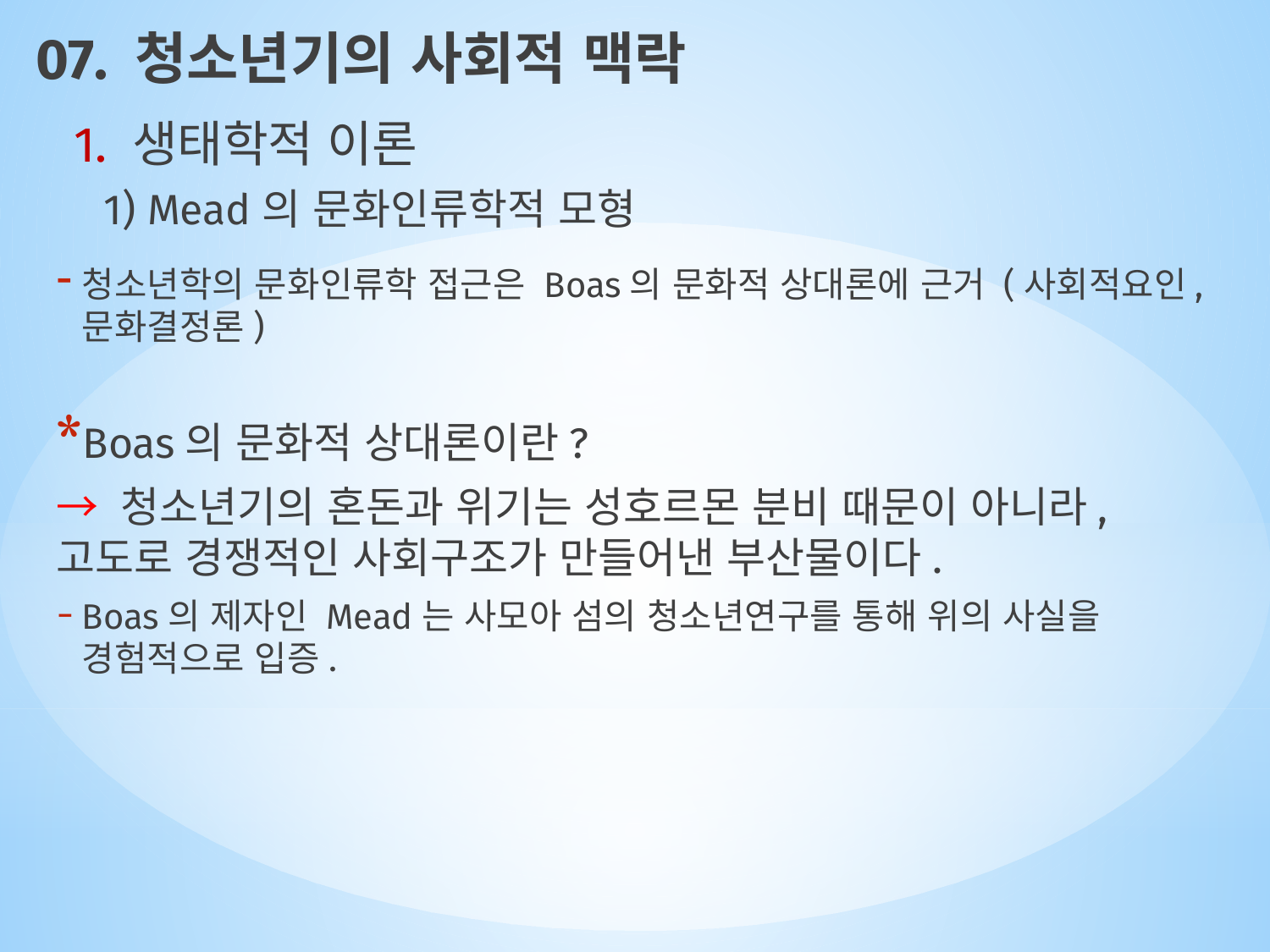

07. 청소년기의 사회적 맥락
1. 생태학적 이론
1) Mead의 문화인류학적 모형
청소년학의 문화인류학 접근은 Boas의 문화적 상대론에 근거 (사회적요인, 문화결정론)

Boas의 문화적 상대론이란?
→ 청소년기의 혼돈과 위기는 성호르몬 분비 때문이 아니라, 고도로 경쟁적인 사회구조가 만들어낸 부산물이다.
Boas의 제자인 Mead는 사모아 섬의 청소년연구를 통해 위의 사실을 경험적으로 입증.